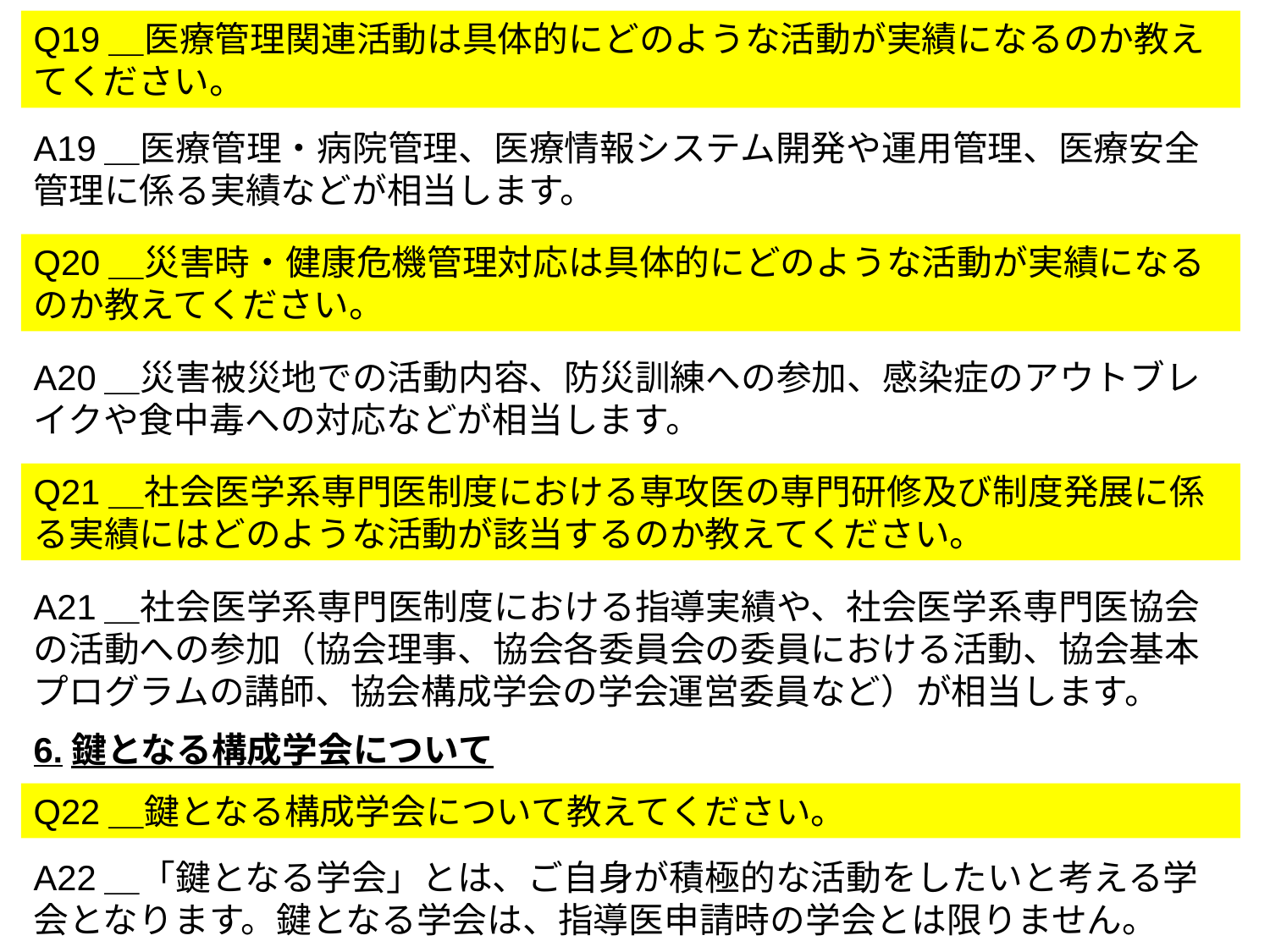

Q19＿医療管理関連活動は具体的にどのような活動が実績になるのか教えてください。
A19＿医療管理・病院管理、医療情報システム開発や運用管理、医療安全管理に係る実績などが相当します。
Q20＿災害時・健康危機管理対応は具体的にどのような活動が実績になるのか教えてください。
A20＿災害被災地での活動内容、防災訓練への参加、感染症のアウトブレイクや食中毒への対応などが相当します。
Q21＿社会医学系専門医制度における専攻医の専門研修及び制度発展に係る実績にはどのような活動が該当するのか教えてください。
A21＿社会医学系専門医制度における指導実績や、社会医学系専門医協会の活動への参加（協会理事、協会各委員会の委員における活動、協会基本プログラムの講師、協会構成学会の学会運営委員など）が相当します。
6.鍵となる構成学会について
Q22＿鍵となる構成学会について教えてください。
A22＿「鍵となる学会」とは、ご自身が積極的な活動をしたいと考える学会となります。鍵となる学会は、指導医申請時の学会とは限りません。